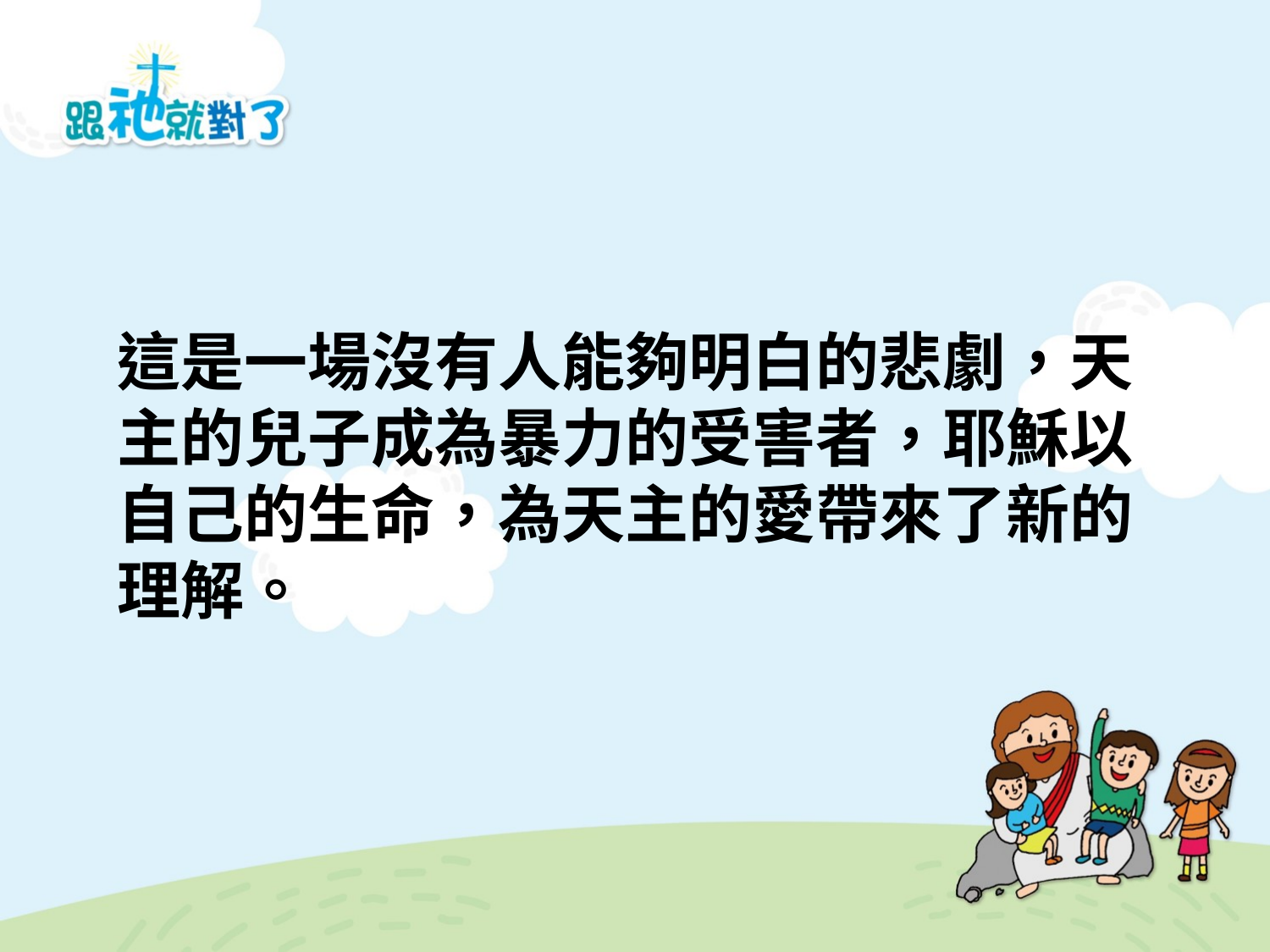

這是一場沒有人能夠明白的悲劇，天主的兒子成為暴力的受害者，耶穌以自己的生命，為天主的愛帶來了新的理解。